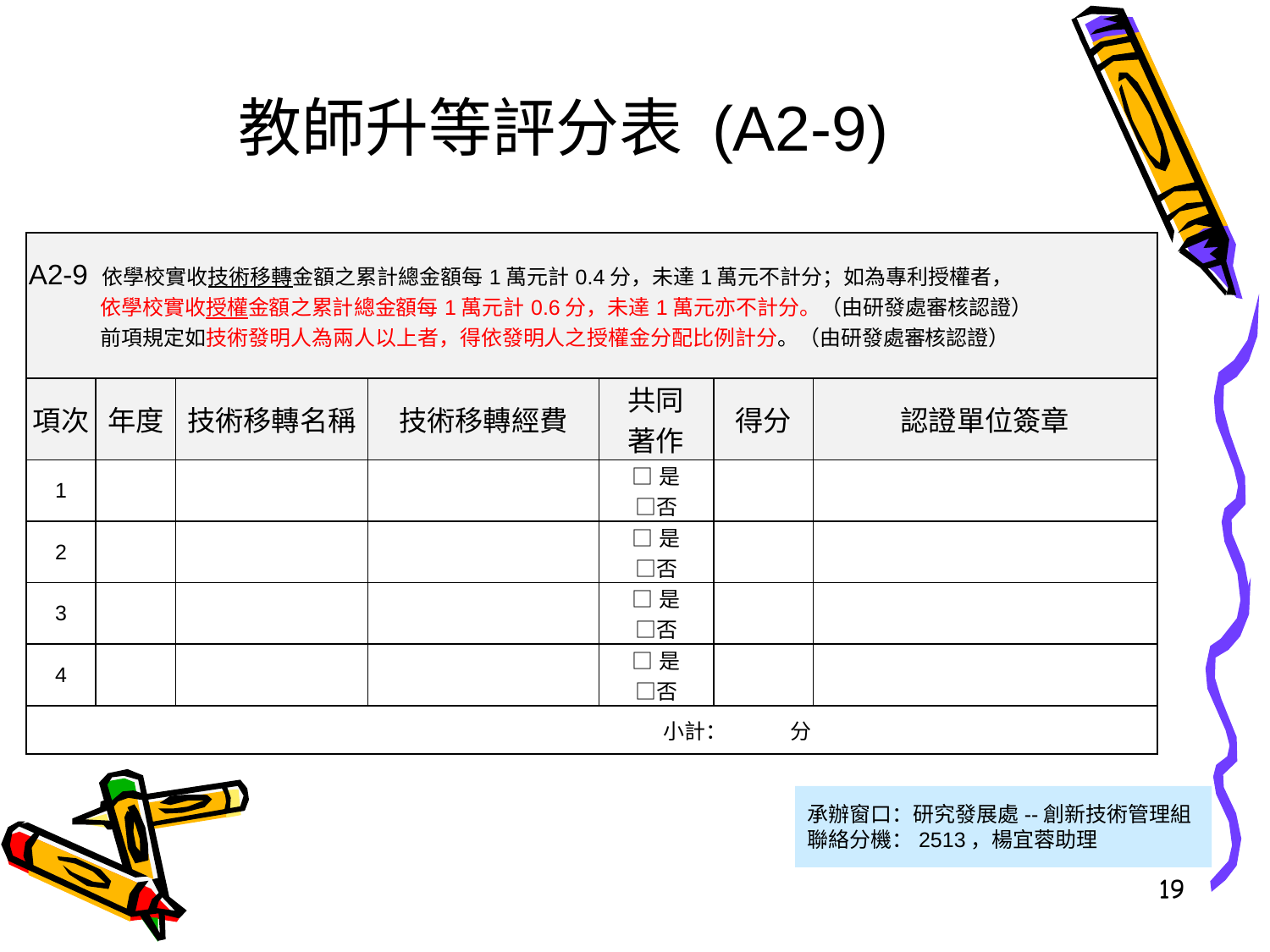

教師升等評分表 (A2-9)
| A2-9 依學校實收技術移轉金額之累計總金額每1萬元計0.4分，未達1萬元不計分；如為專利授權者， 依學校實收授權金額之累計總金額每1萬元計0.6分，未達1萬元亦不計分。（由研發處審核認證） 前項規定如技術發明人為兩人以上者，得依發明人之授權金分配比例計分。（由研發處審核認證） |  |  |  |  |  |  |
| --- | --- | --- | --- | --- | --- | --- |
| 項次 | 年度 | 技術移轉名稱 | 技術移轉經費 | 共同 著作 | 得分 | 認證單位簽章 |
| 1 |  |  |  | □是 □否 |  |  |
| 2 |  |  |  | □是 □否 |  |  |
| 3 |  |  |  | □是 □否 |  |  |
| 4 |  |  |  | □是 □否 |  |  |
| 小計： 分 |  |  |  |  |  |  |
承辦窗口：研究發展處--創新技術管理組
聯絡分機：2513，楊宜蓉助理
19